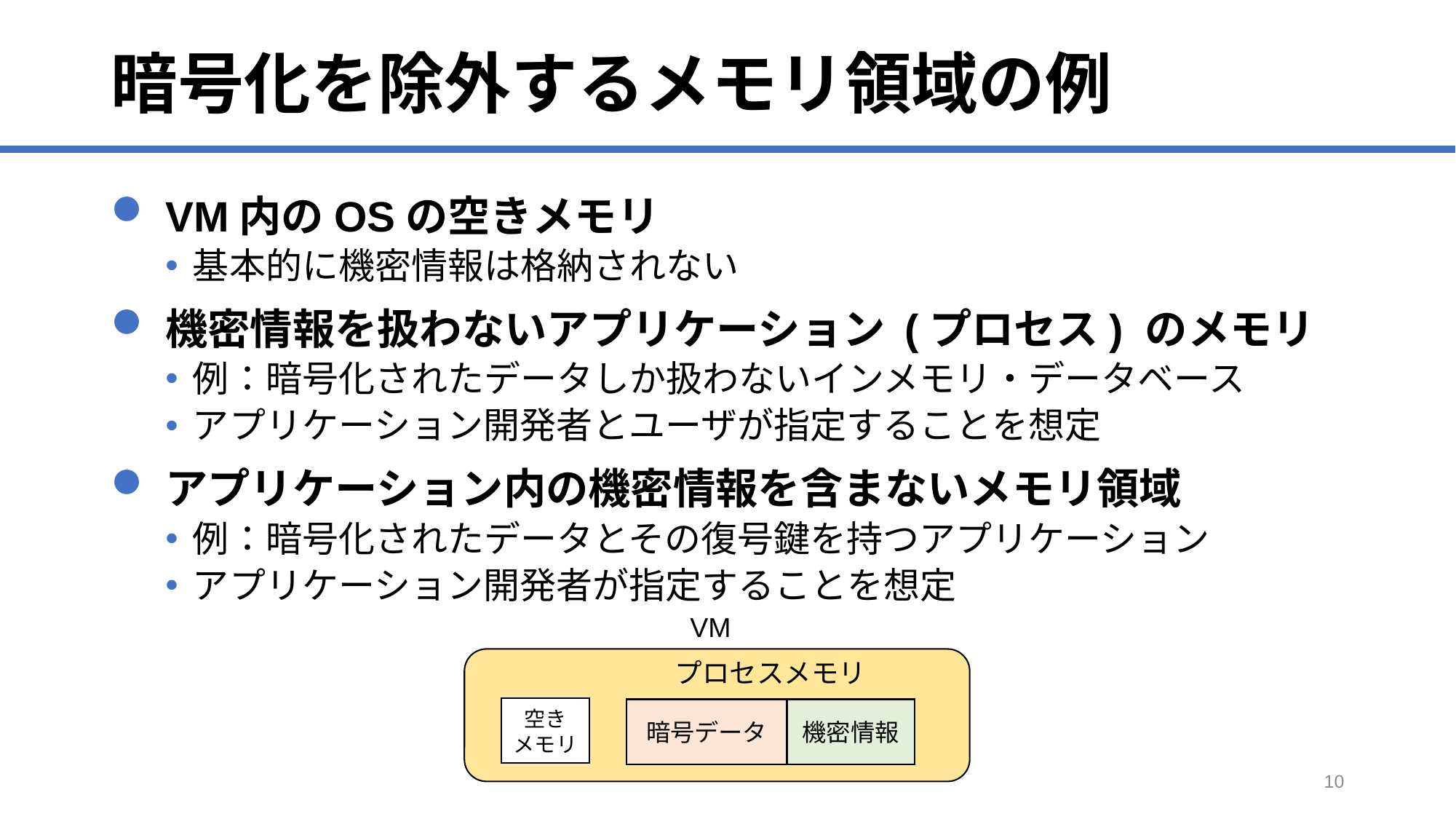

# 暗号化を除外するメモリ領域の例
VM内のOSの空きメモリ
基本的に機密情報は格納されない
機密情報を扱わないアプリケーション (プロセス) のメモリ
例：暗号化されたデータしか扱わないインメモリ・データベース
アプリケーション開発者とユーザが指定することを想定
アプリケーション内の機密情報を含まないメモリ領域
例：暗号化されたデータとその復号鍵を持つアプリケーション
アプリケーション開発者が指定することを想定

VM

プロセスメモリ
空き
メモリ
暗号データ

機密情報

10